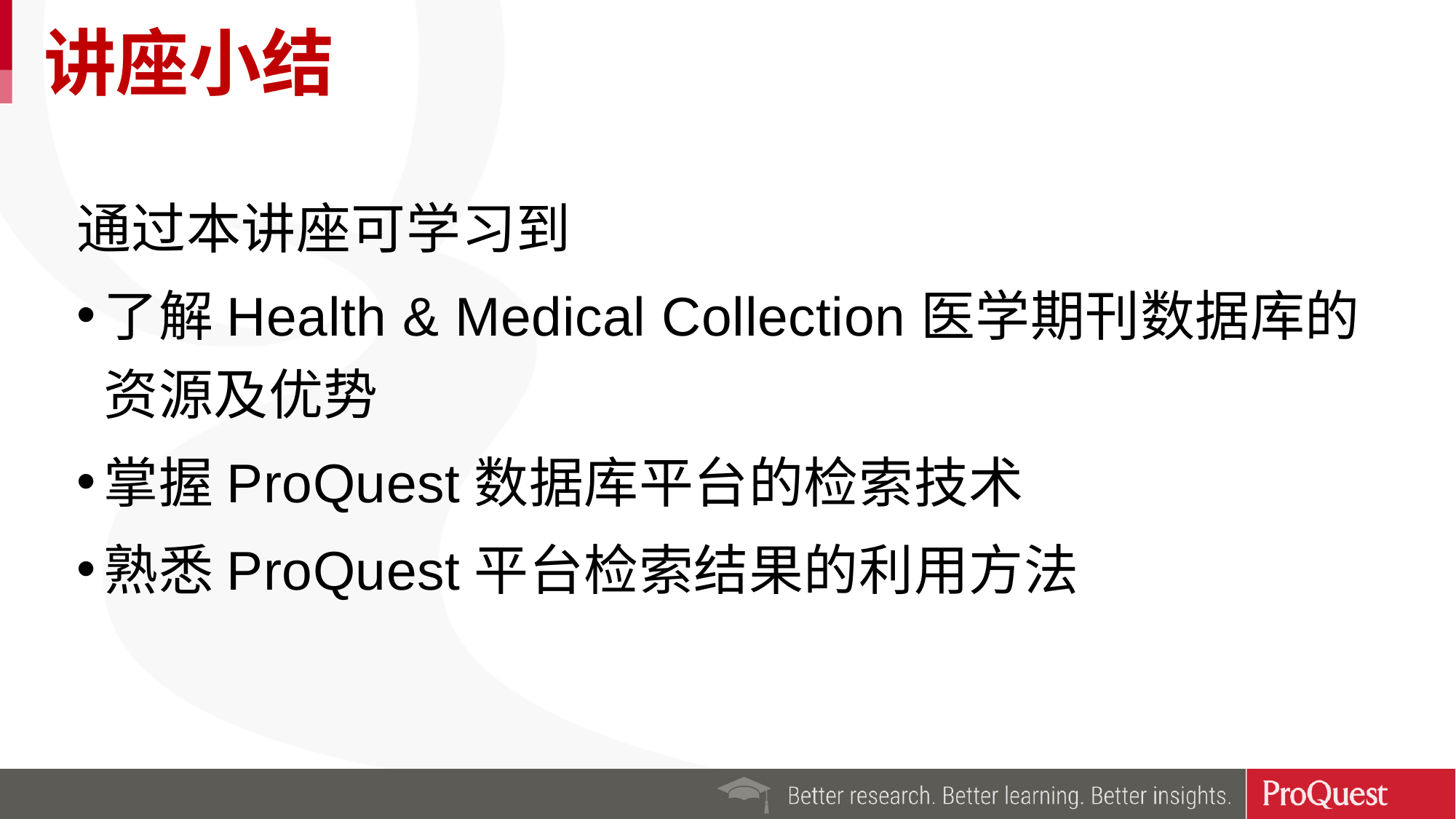

# 讲座小结
通过本讲座可学习到
了解Health & Medical Collection医学期刊数据库的资源及优势
掌握ProQuest数据库平台的检索技术
熟悉ProQuest平台检索结果的利用方法